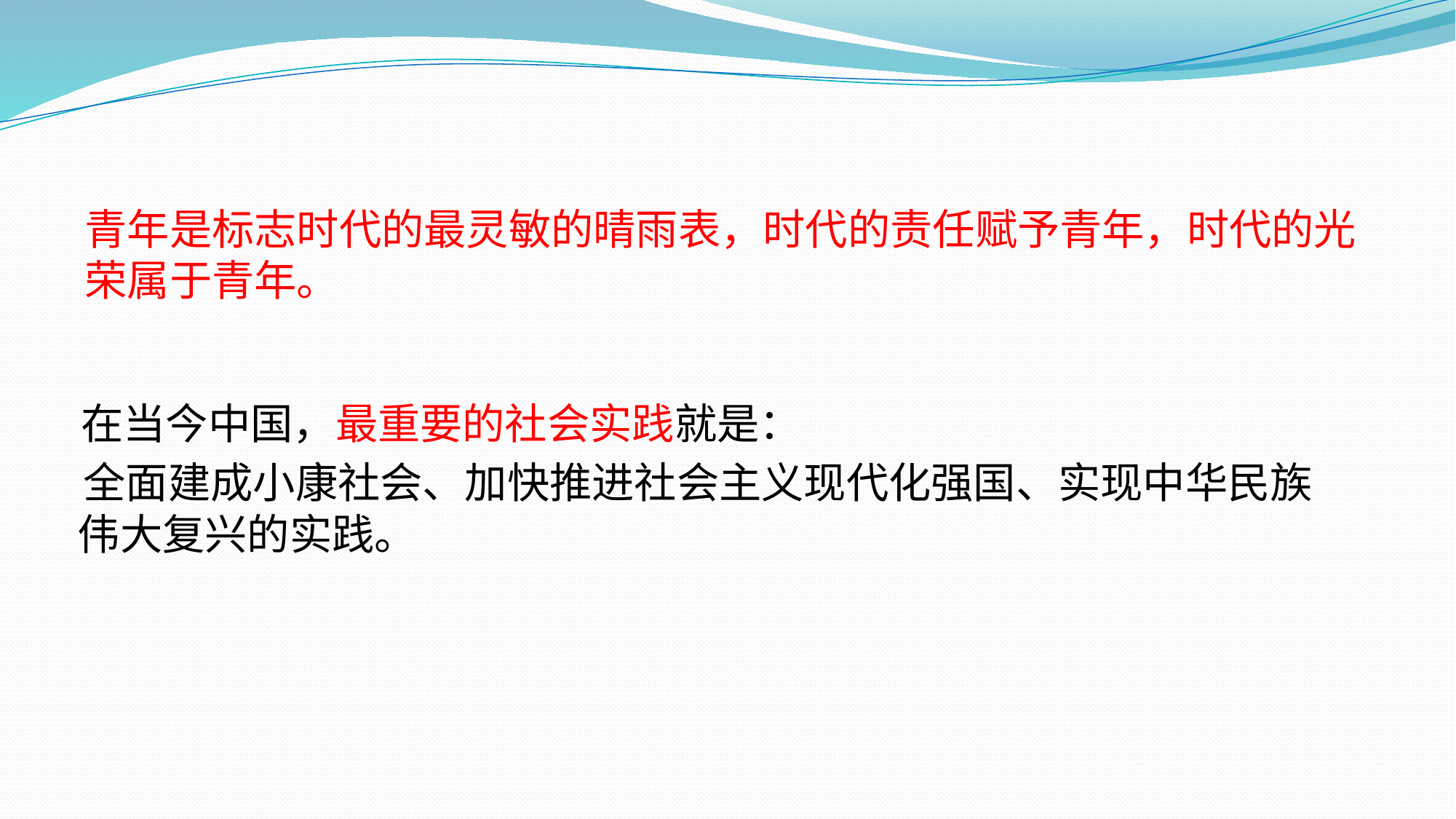

# 青年是标志时代的最灵敏的晴雨表，时代的责任赋予青年，时代的光荣属于青年。
   在当今中国，最重要的社会实践就是：
   全面建成小康社会、加快推进社会主义现代化强国、实现中华民族伟大复兴的实践。